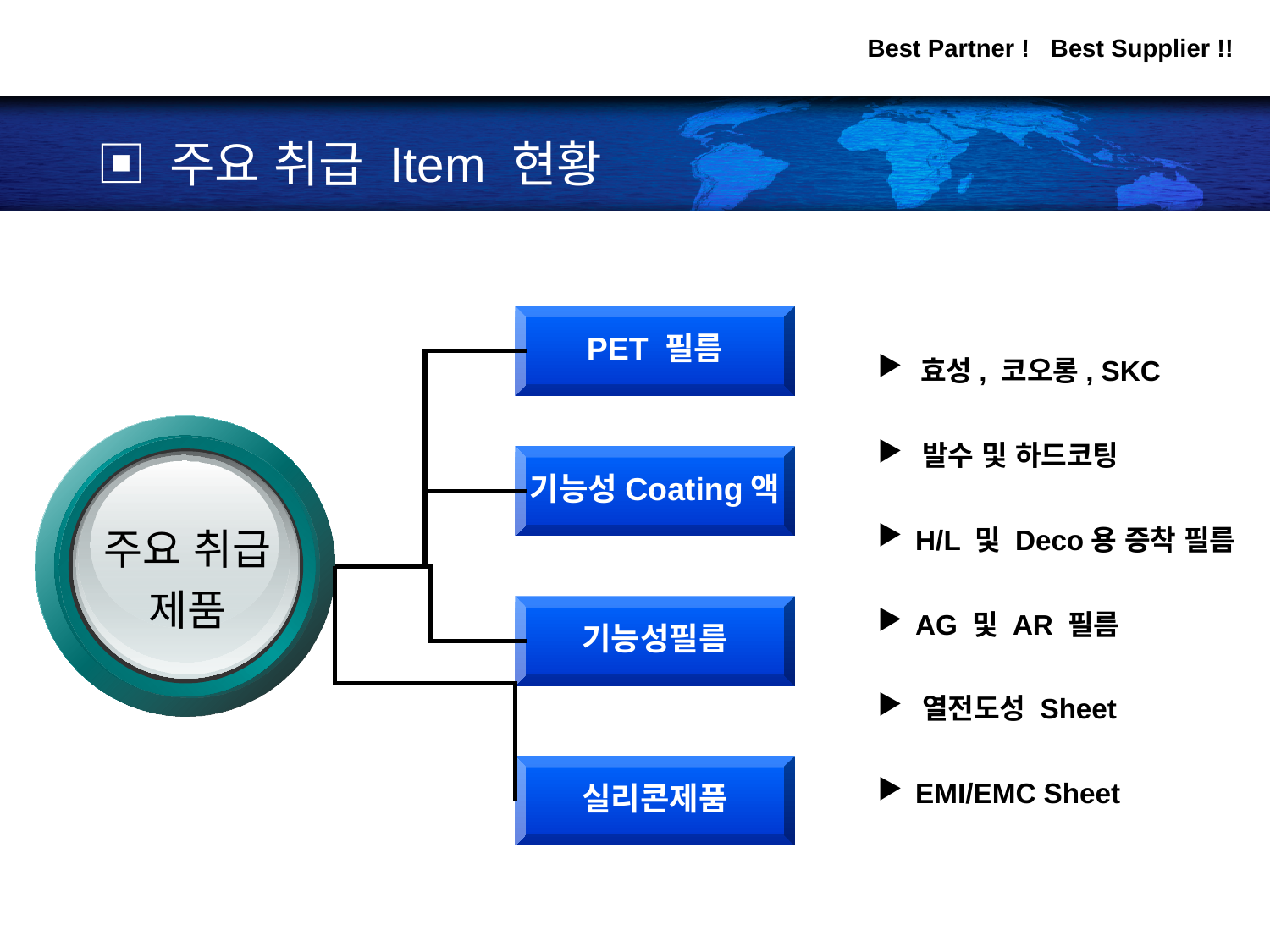

▣ 주요 취급 Item 현황
 효성, 코오롱, SKC
 발수 및 하드코팅
 H/L 및 Deco용 증착 필름
 AG 및 AR 필름
 열전도성 Sheet
 EMI/EMC Sheet
PET 필름
기능성Coating액
기능성필름
실리콘제품

주요 취급
제품